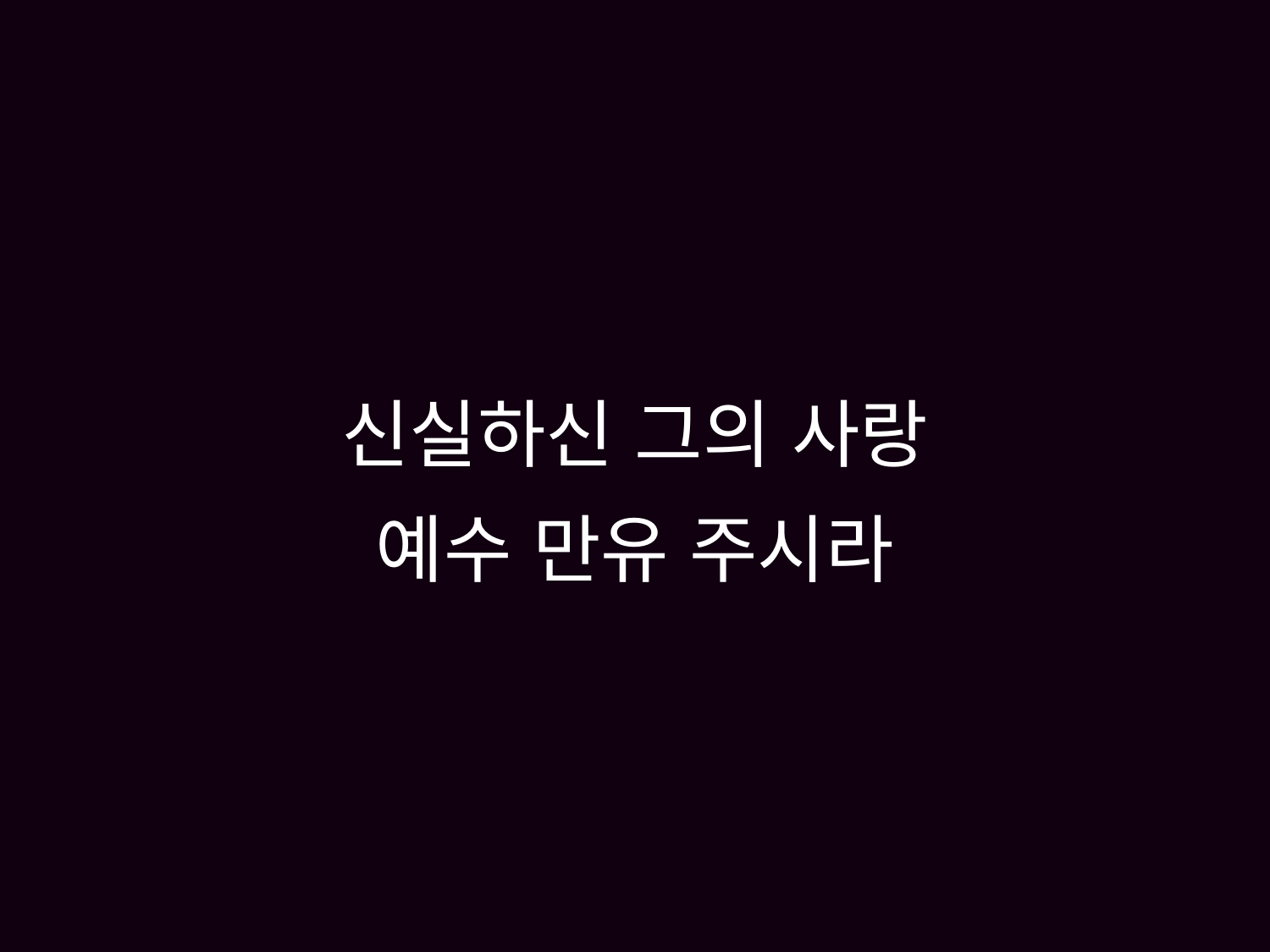

# 신실하신 그의 사랑 예수 만유 주시라